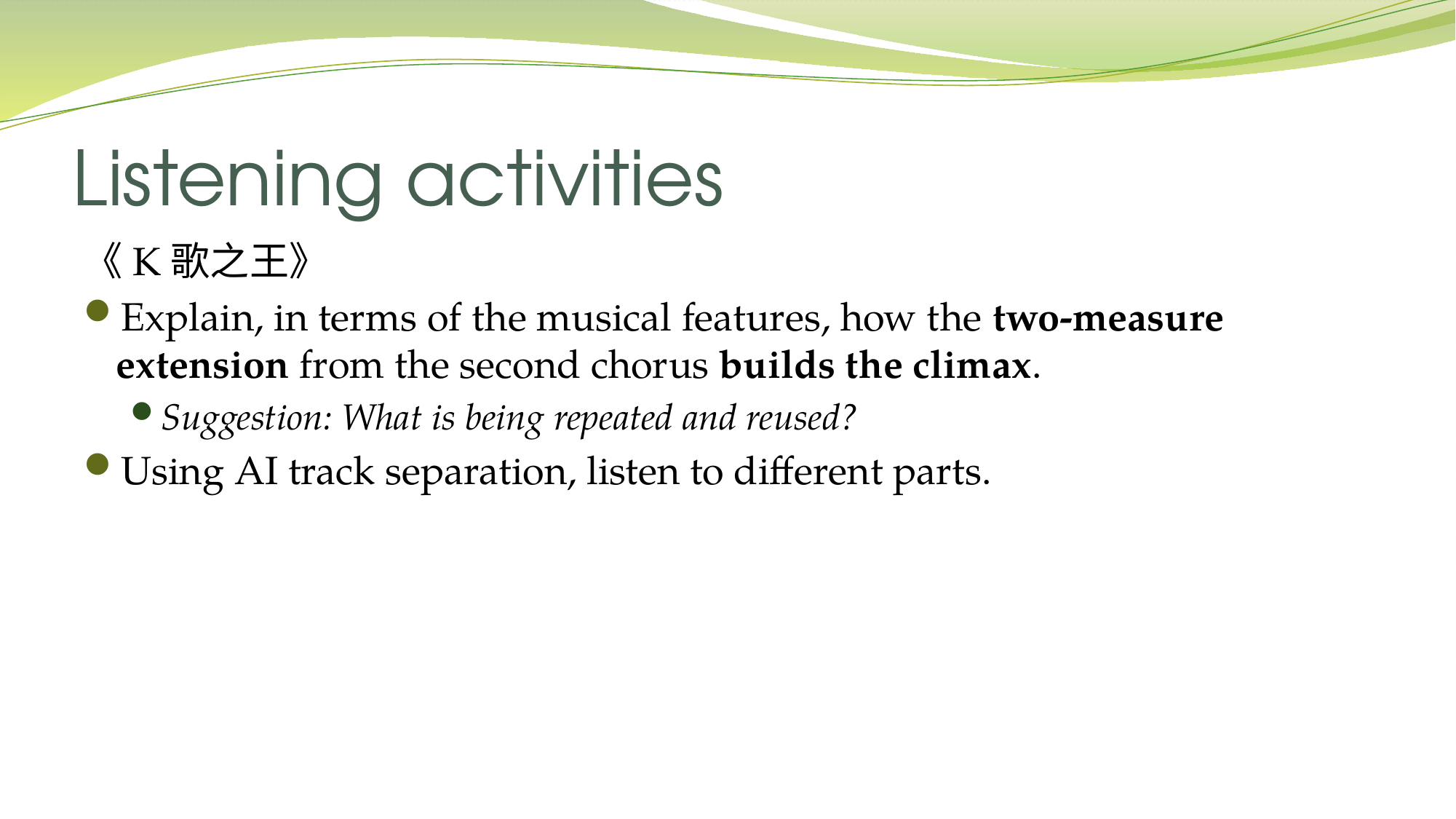

# Listening activities
《K歌之王》
Explain, in terms of the musical features, how the two-measure extension from the second chorus builds the climax.
Suggestion: What is being repeated and reused?
Using AI track separation, listen to different parts.